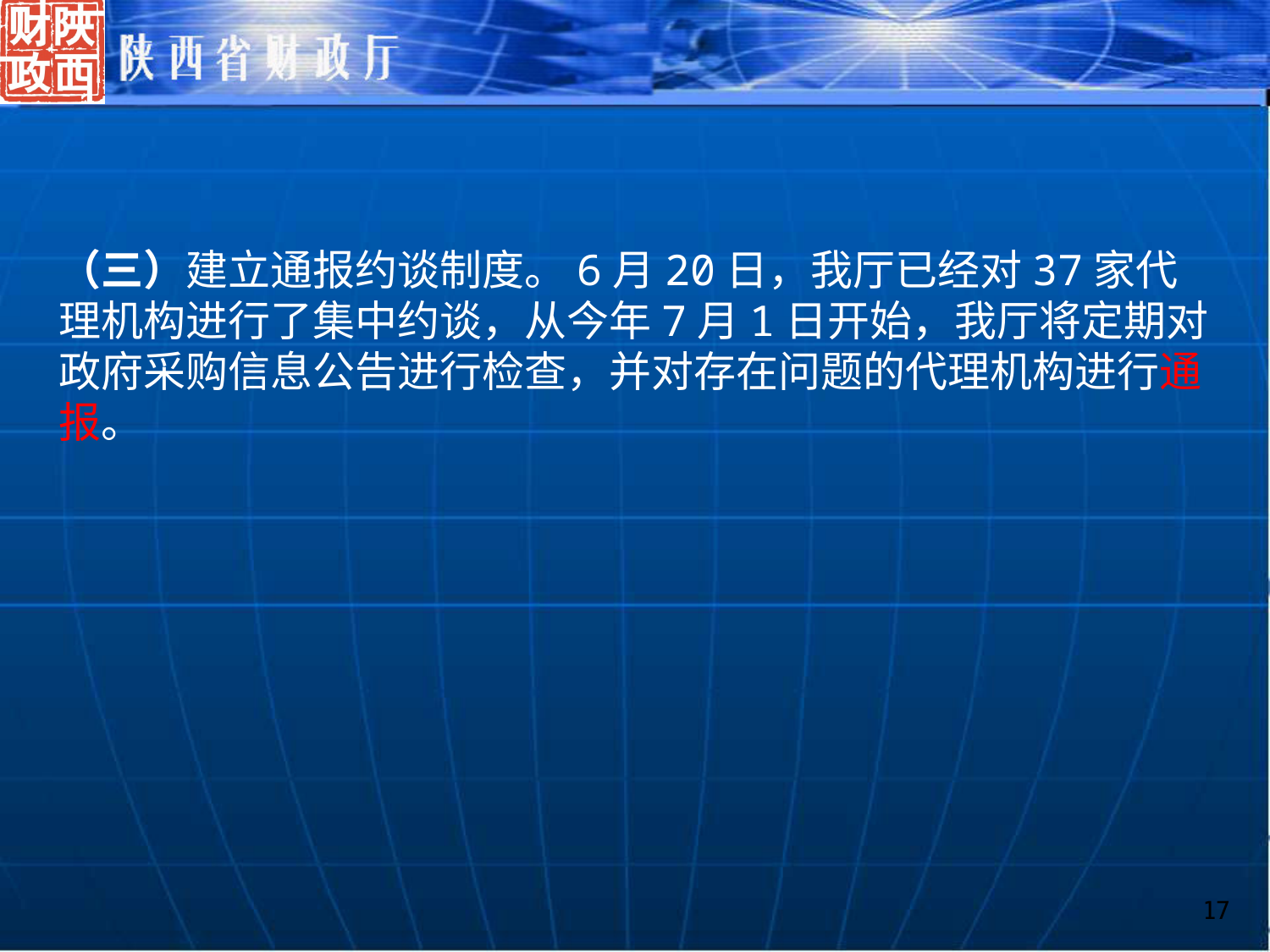

（三）建立通报约谈制度。6月20日，我厅已经对37家代理机构进行了集中约谈，从今年7月1日开始，我厅将定期对政府采购信息公告进行检查，并对存在问题的代理机构进行通报。
17